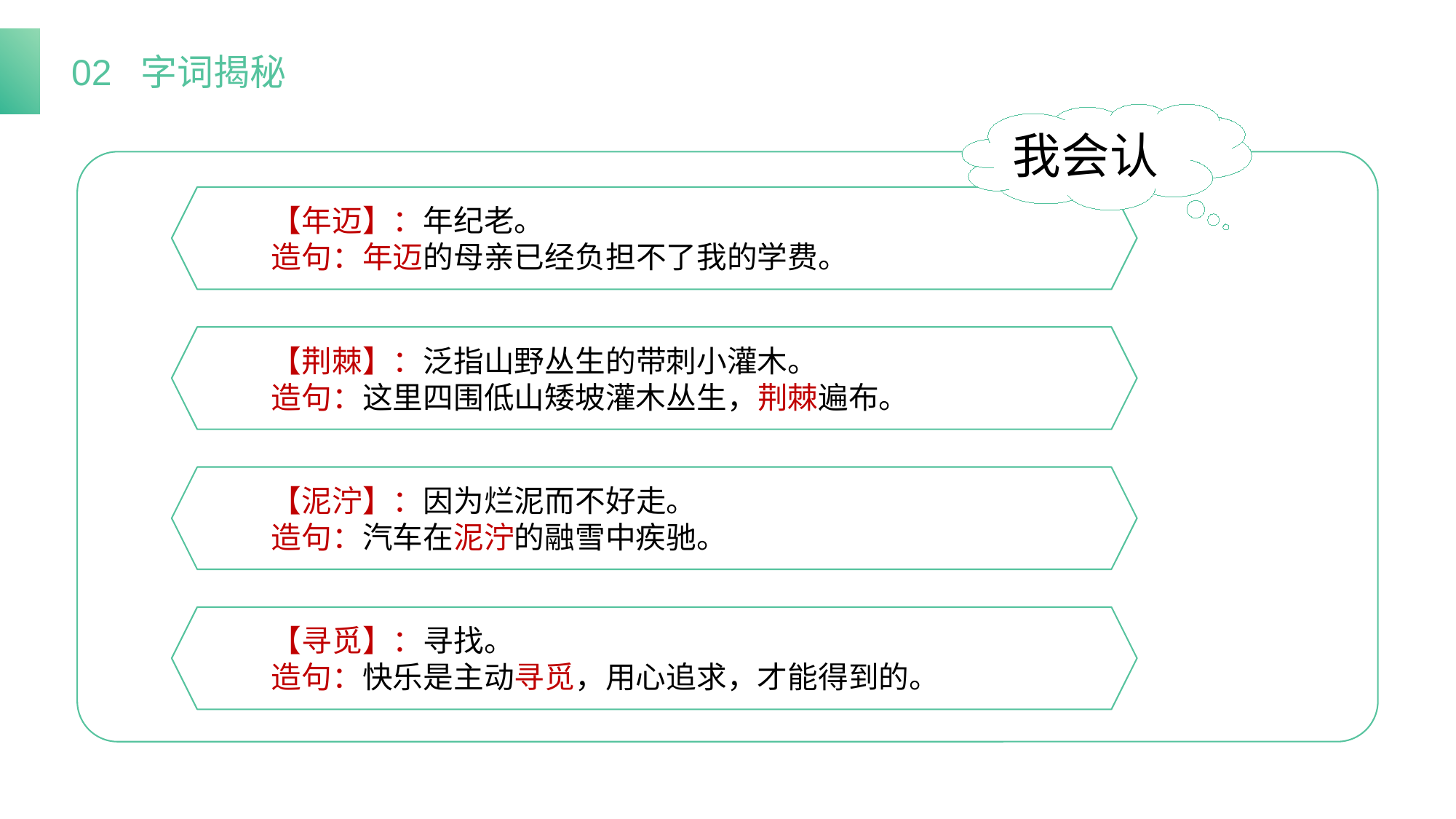

02  字词揭秘
我会认
【年迈】：年纪老。
造句：年迈的母亲已经负担不了我的学费。
【荆棘】：泛指山野丛生的带刺小灌木。
造句：这里四围低山矮坡灌木丛生，荆棘遍布。
【泥泞】：因为烂泥而不好走。
造句：汽车在泥泞的融雪中疾驰。
【寻觅】：寻找。
造句：快乐是主动寻觅，用心追求，才能得到的。